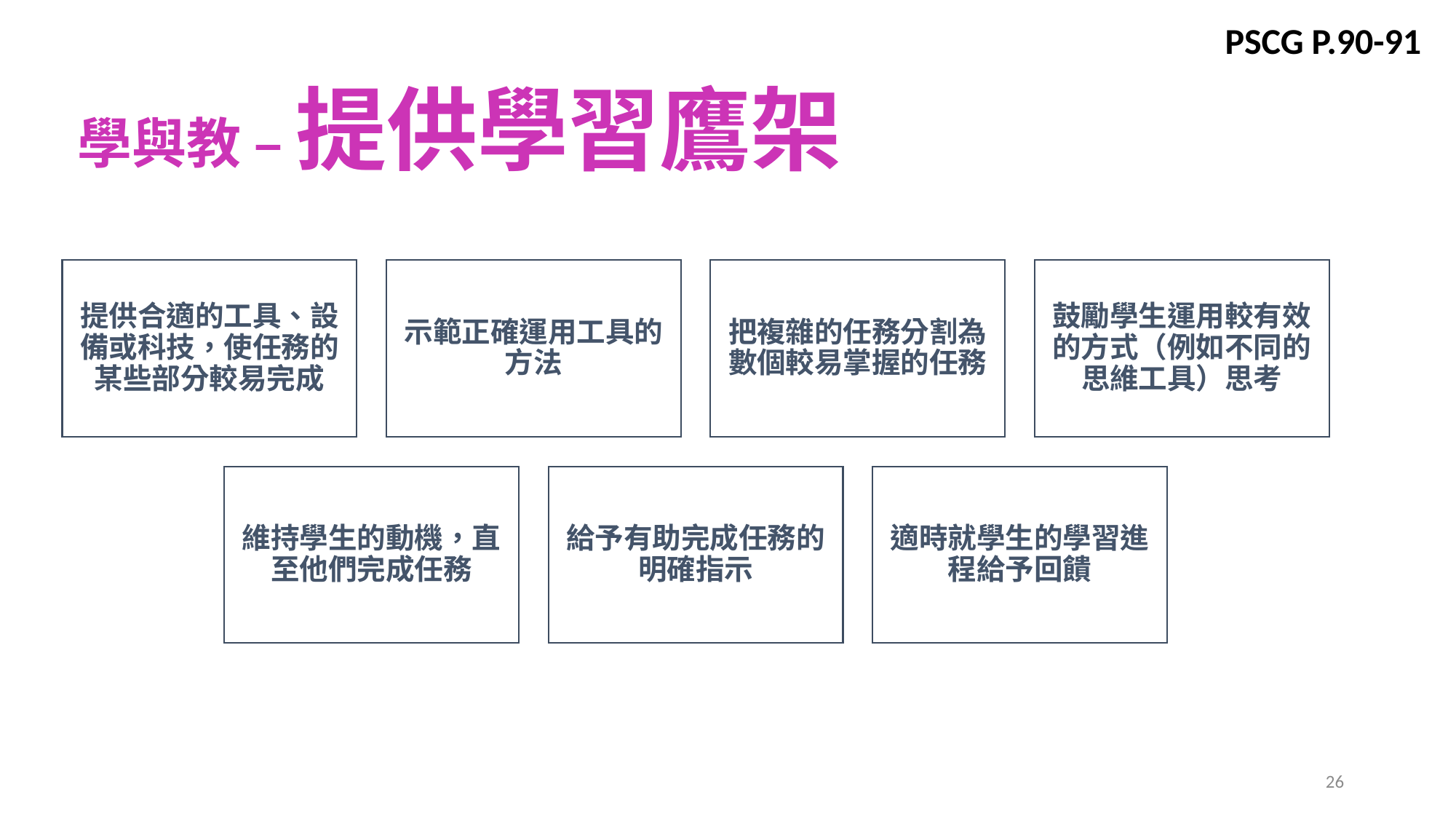

PSCG P.90-91
學與教 – 提供學習鷹架
提供合適的工具、設備或科技，使任務的某些部分較易完成
示範正確運用工具的方法
把複雜的任務分割為數個較易掌握的任務
鼓勵學生運用較有效的方式（例如不同的思維工具）思考
維持學生的動機，直至他們完成任務
給予有助完成任務的明確指示
適時就學生的學習進程給予回饋
26